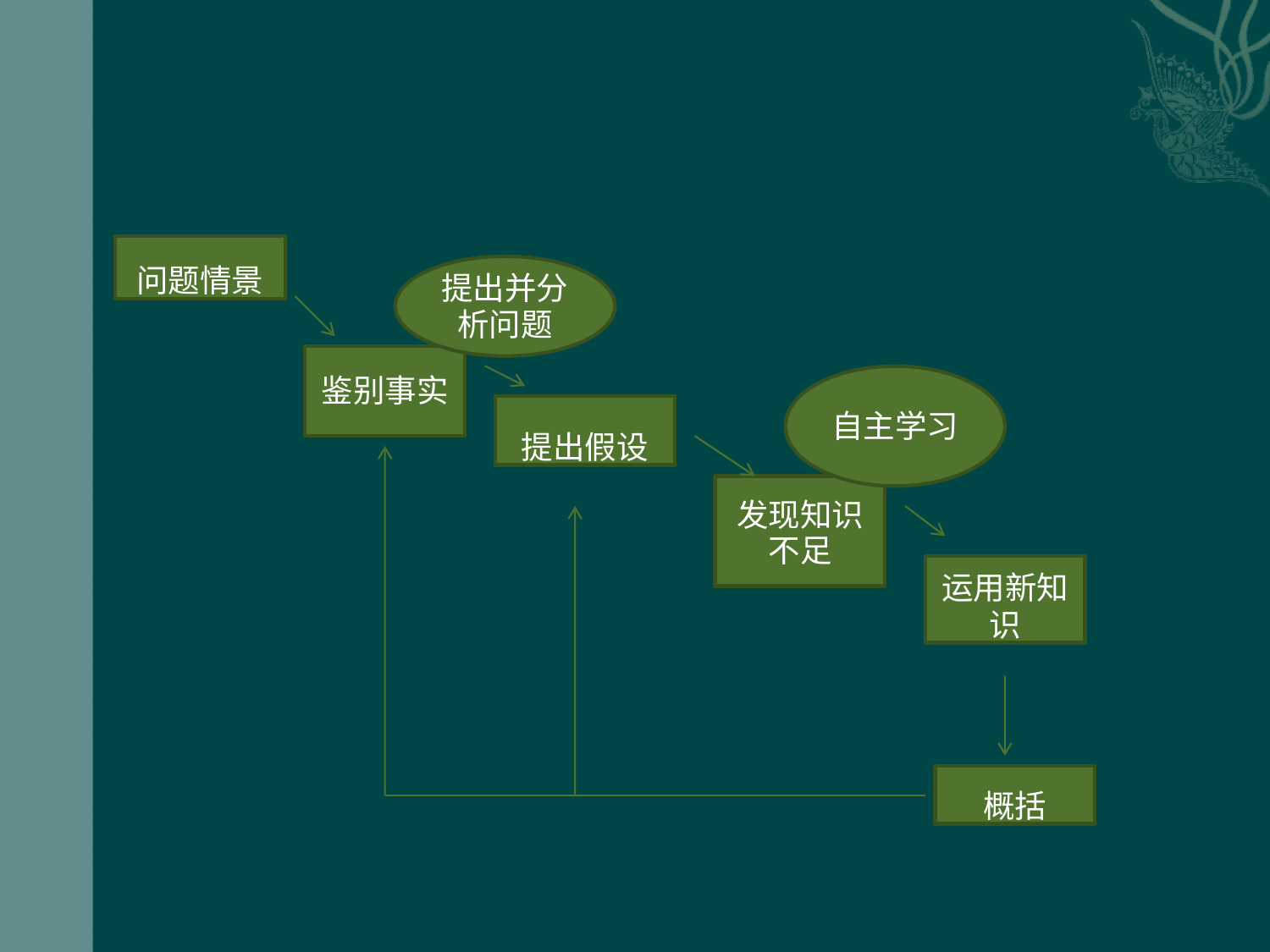

问题情景

提出并分
析问题

鉴别事实

提出假设
自主学习

发现知识 不足

运用新知
识

概括